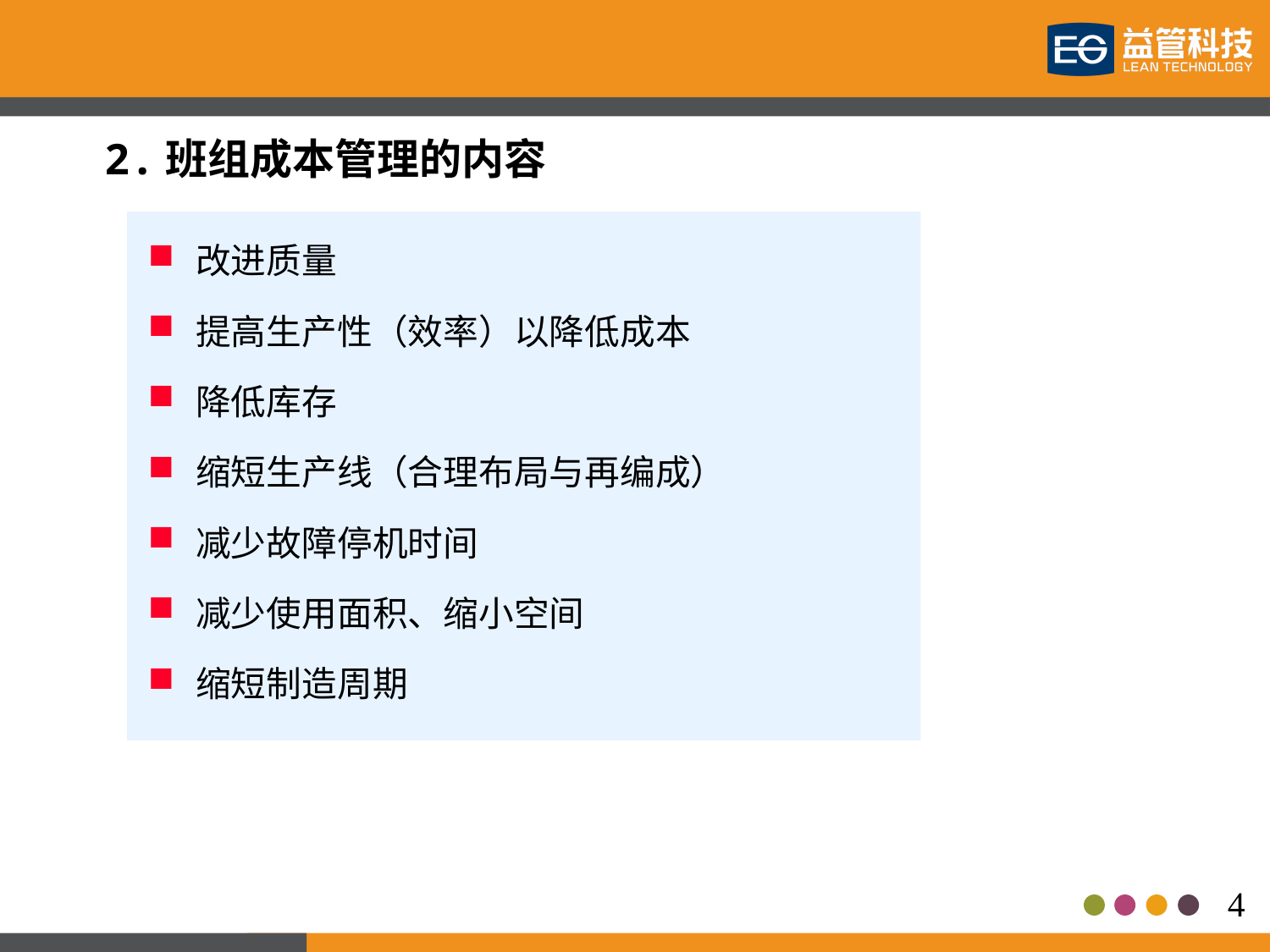

2.班组成本管理的内容

改进质量
提高生产性（效率）以降低成本
降低库存
缩短生产线（合理布局与再编成）
减少故障停机时间
减少使用面积、缩小空间
缩短制造周期